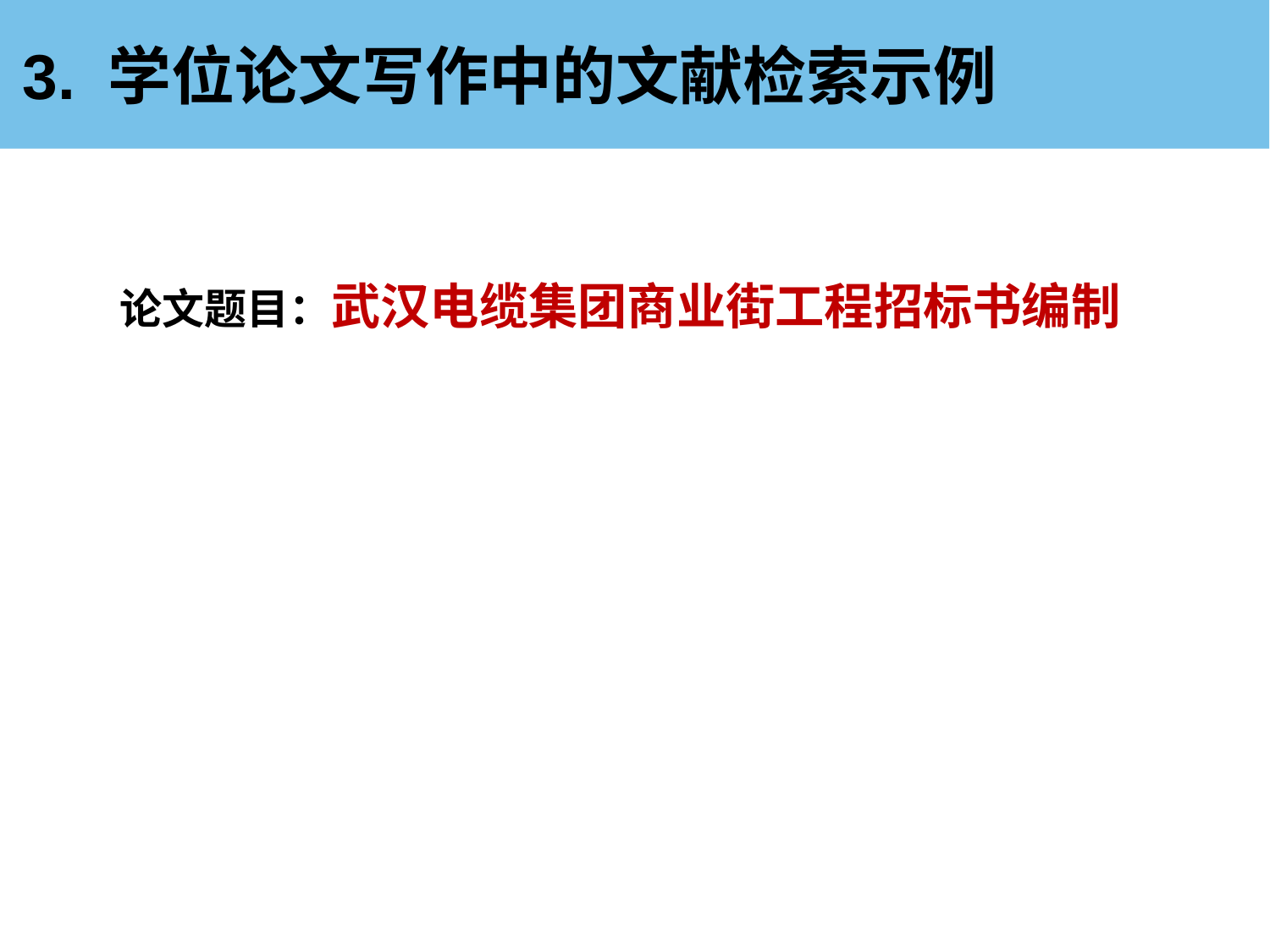

3. 学位论文写作中的文献检索示例
 论文题目：武汉电缆集团商业街工程招标书编制